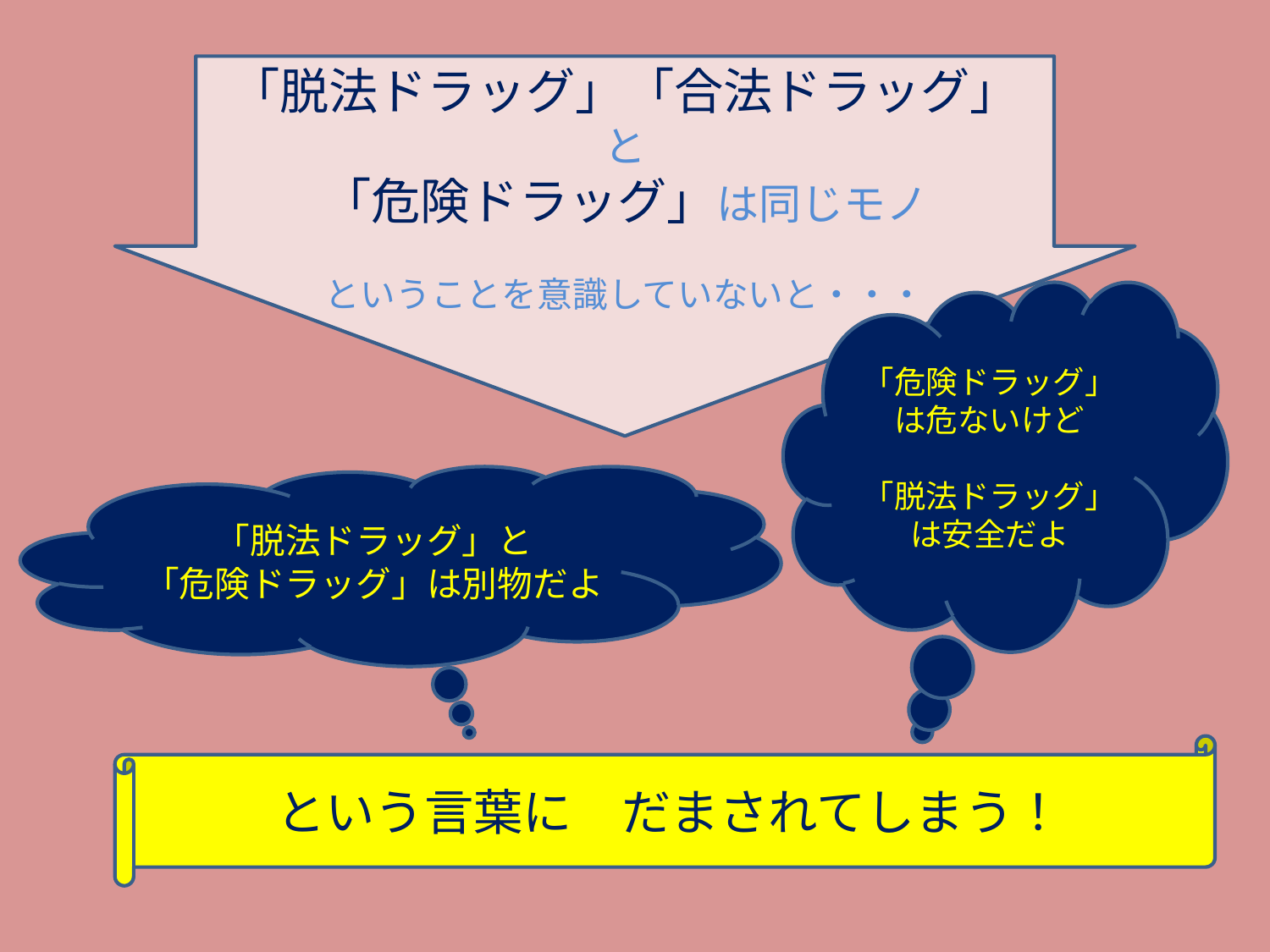

「脱法ドラッグ」「合法ドラッグ」
と
「危険ドラッグ」は同じモノ

ということを意識していないと・・・
「危険ドラッグ」は危ないけど

「脱法ドラッグ」は安全だよ
「脱法ドラッグ」と
「危険ドラッグ」は別物だよ
という言葉に　だまされてしまう！